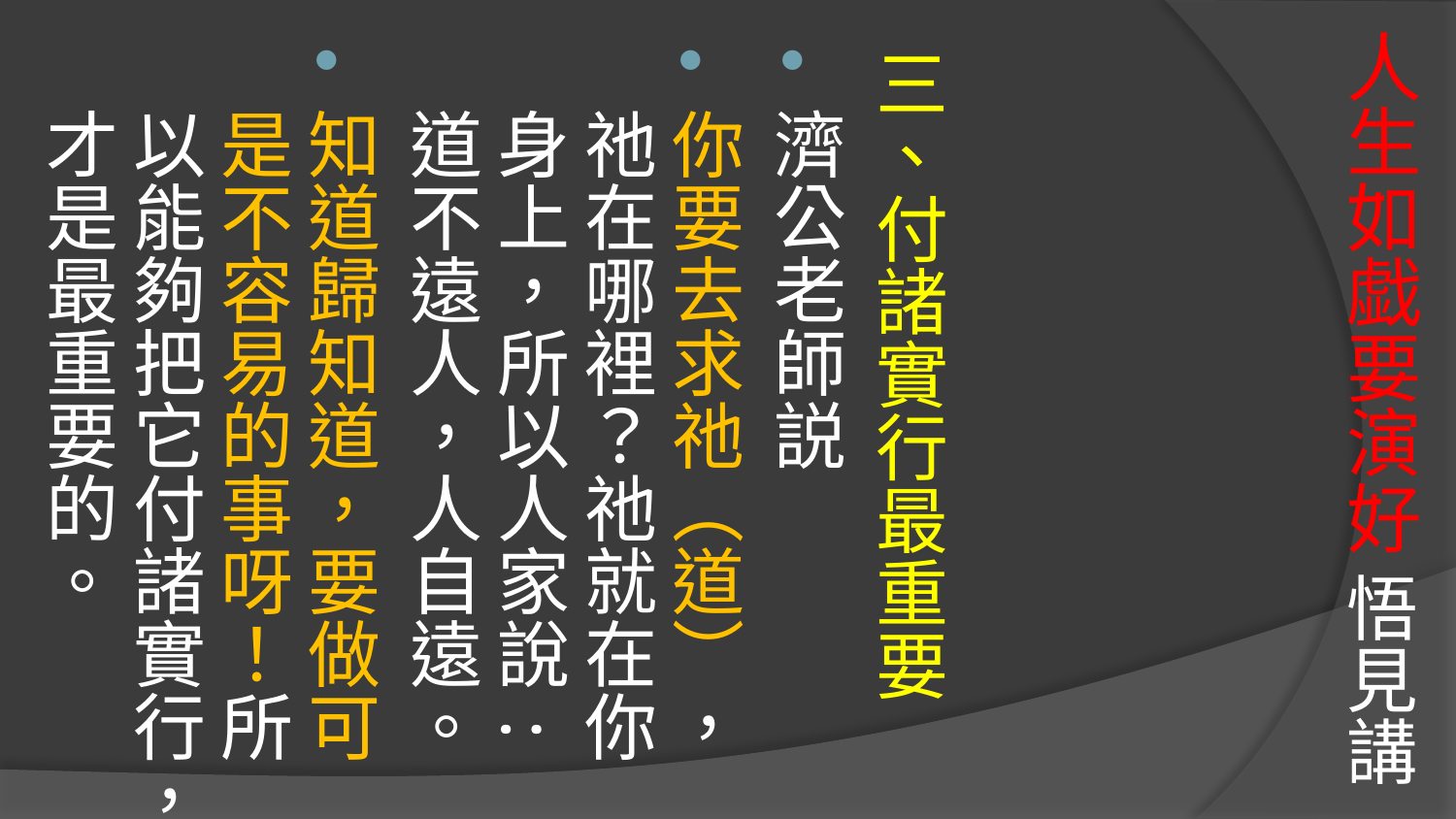

# 人生如戯要演好 悟見講
三、付諸實行最重要
濟公老師説
你要去求祂（道），祂在哪裡？祂就在你身上，所以人家說:道不遠人，人自遠。
知道歸知道，要做可是不容易的事呀！所以能夠把它付諸實行，才是最重要的。